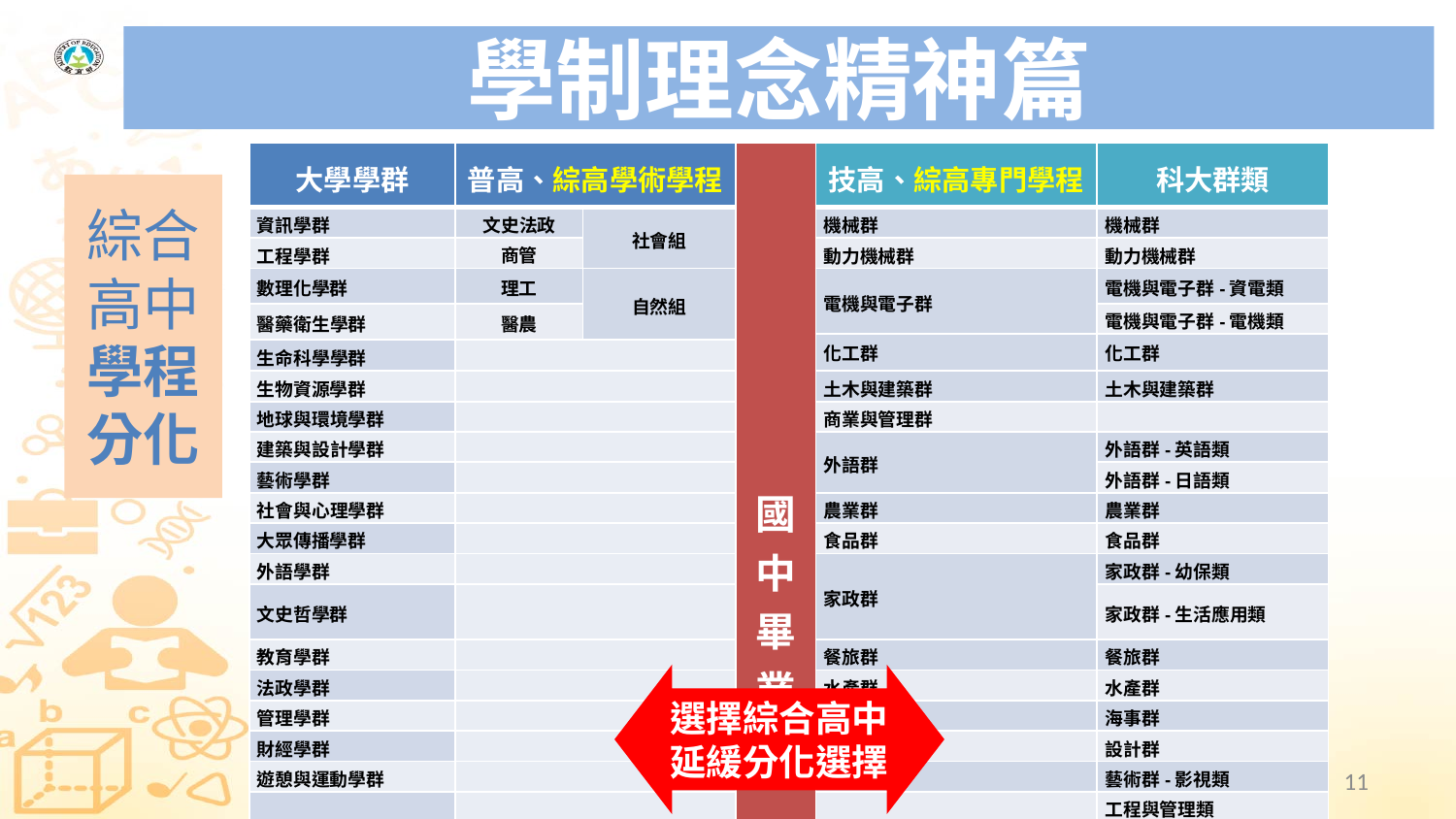

# 學制理念精神篇
| 大學學群 | 普高、綜高學術學程 |  | 國中畢業生 | 技高、綜高專門學程 | 科大群類 |
| --- | --- | --- | --- | --- | --- |
| 資訊學群 | 文史法政 | 社會組 |  | 機械群 | 機械群 |
| 工程學群 | 商管 |  |  | 動力機械群 | 動力機械群 |
| 數理化學群 | 理工 | 自然組 |  | 電機與電子群 | 電機與電子群-資電類 |
| 醫藥衛生學群 | 醫農 |  |  |  | 電機與電子群-電機類 |
|  |  |  |  | 化工群 | 化工群 |
| 生命科學學群 |  |  |  |  |  |
| 生物資源學群 |  |  |  | 土木與建築群 | 土木與建築群 |
| 地球與環境學群 |  |  |  | 商業與管理群 |  |
| 建築與設計學群 |  |  |  | 外語群 | 外語群-英語類 |
| 藝術學群 |  |  |  |  | 外語群-日語類 |
| 社會與心理學群 |  |  |  | 農業群 | 農業群 |
| 大眾傳播學群 |  |  |  | 食品群 | 食品群 |
| 外語學群 |  |  |  | 家政群 | 家政群-幼保類 |
| 文史哲學群 |  |  |  |  | 家政群-生活應用類 |
| 教育學群 |  |  |  | 餐旅群 | 餐旅群 |
| 法政學群 |  |  |  | 水產群 | 水產群 |
| 管理學群 |  |  |  | 海事群 | 海事群 |
| 財經學群 |  |  |  | 設計群 | 設計群 |
| 遊憩與運動學群 |  |  |  | 藝術群 | 藝術群-影視類 |
|  |  |  |  |  | 工程與管理類 |
|  |  |  |  |  | 衛生與護理類 |
綜合高中學程分化
選擇綜合高中
延緩分化選擇
11